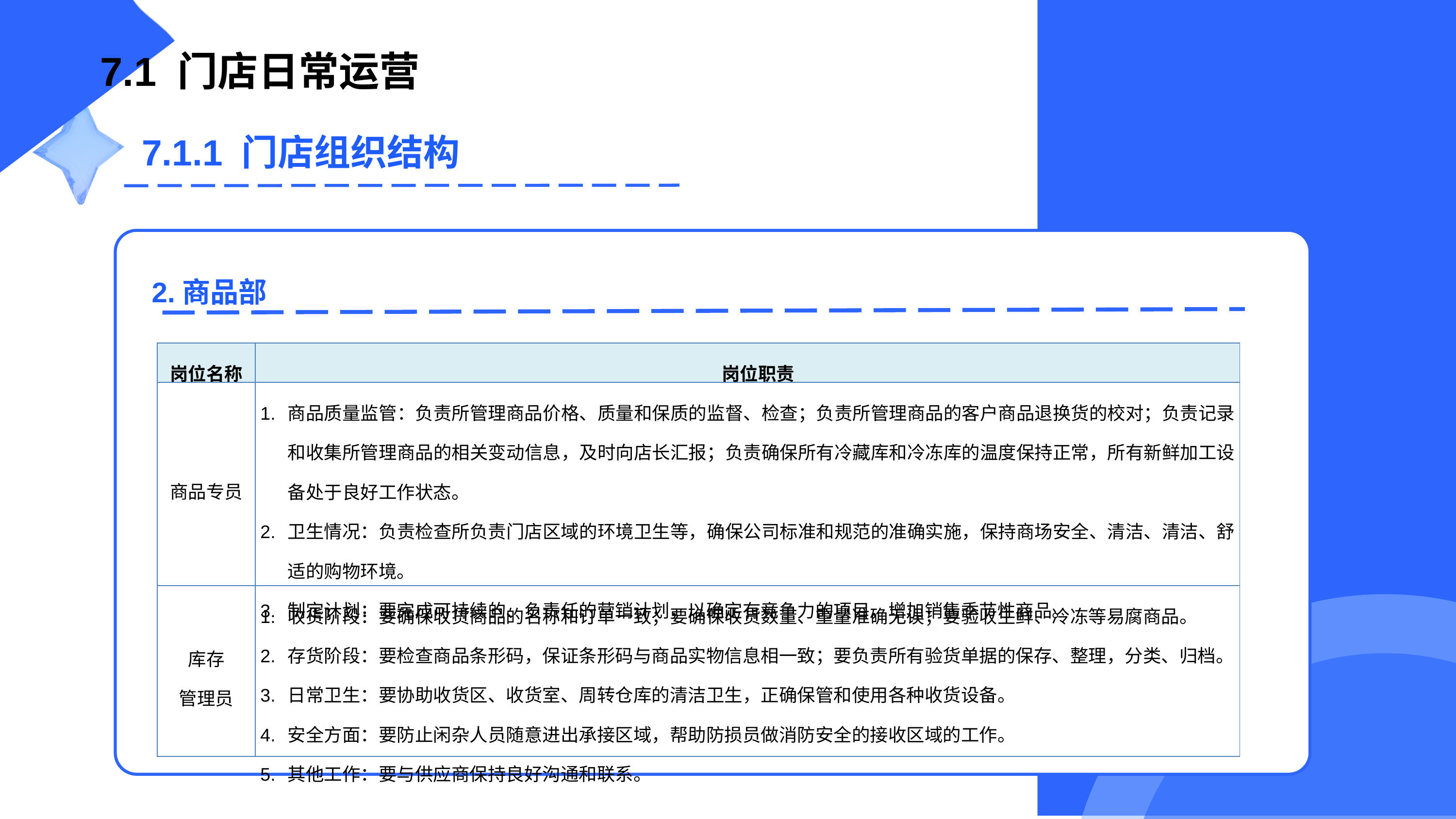

7.1 门店日常运营

7.1.1 门店组织结构

2.商品部

| 岗位名称 | 岗位职责 |
| --- | --- |
| 商品专员 | 商品质量监管：负责所管理商品价格、质量和保质的监督、检查；负责所管理商品的客户商品退换货的校对；负责记录和收集所管理商品的相关变动信息，及时向店长汇报；负责确保所有冷藏库和冷冻库的温度保持正常，所有新鲜加工设备处于良好工作状态。 卫生情况：负责检查所负责门店区域的环境卫生等，确保公司标准和规范的准确实施，保持商场安全、清洁、清洁、舒适的购物环境。 制定计划：要完成可持续的、负责任的营销计划，以确定有竞争力的项目，增加销售季节性商品。 |
| 库存 管理员 | 收货阶段：要确保收货商品的名称和订单一致；要确保收货数量、重量准确无误；要验收生鲜、冷冻等易腐商品。 存货阶段：要检查商品条形码，保证条形码与商品实物信息相一致；要负责所有验货单据的保存、整理，分类、归档。 日常卫生：要协助收货区、收货室、周转仓库的清洁卫生，正确保管和使用各种收货设备。 安全方面：要防止闲杂人员随意进出承接区域，帮助防损员做消防安全的接收区域的工作。 其他工作：要与供应商保持良好沟通和联系。 |